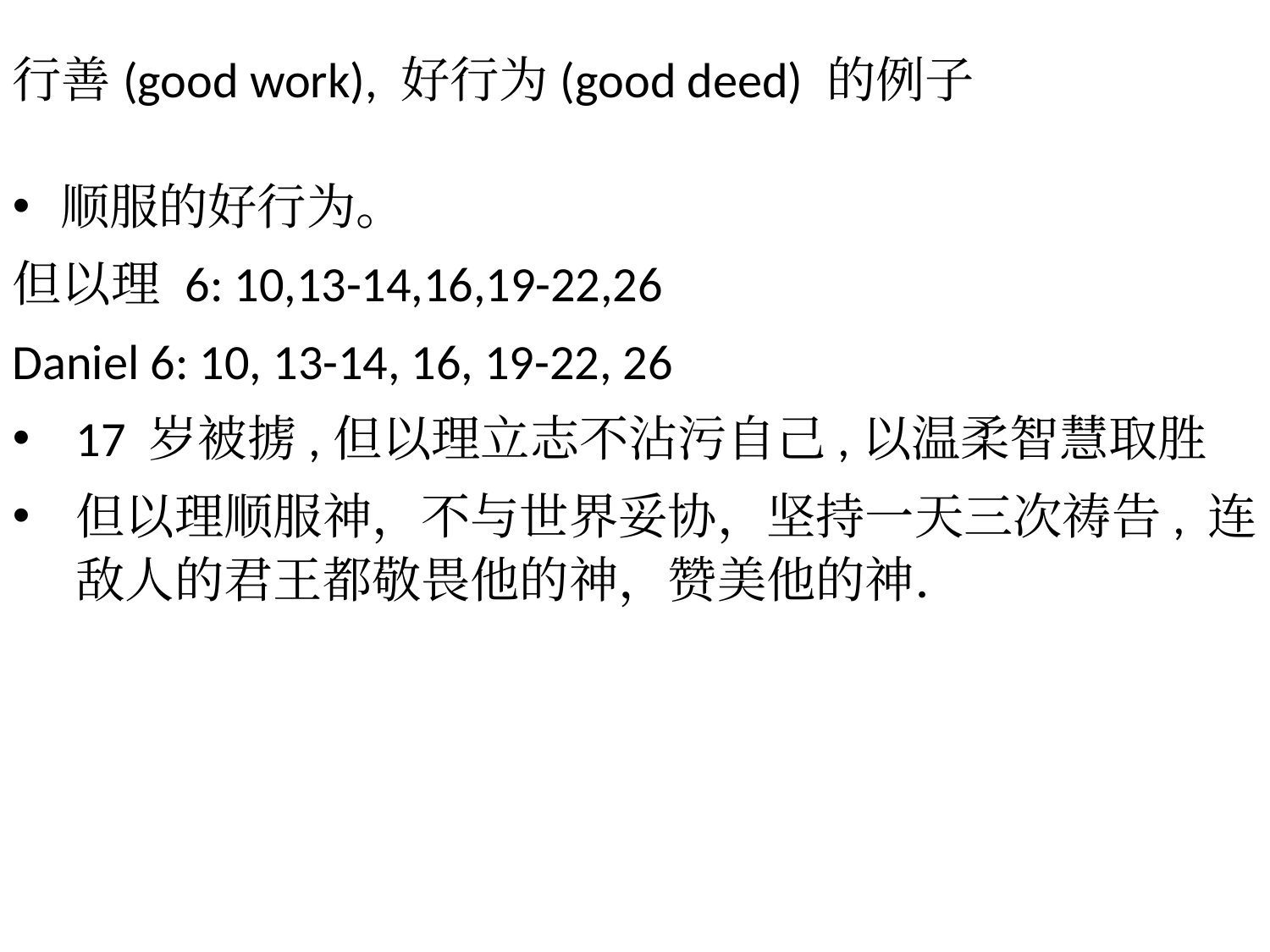

行善(good work), 好行为(good deed) 的例子

顺服的好行为。
但以理 6: 10,13-14,16,19-22,26
Daniel 6: 10, 13-14, 16, 19-22, 26
17 岁被掳,但以理立志不沾污自己,以温柔智慧取胜
但以理顺服神，不与世界妥协，坚持一天三次祷告, 连敌人的君王都敬畏他的神，赞美他的神．